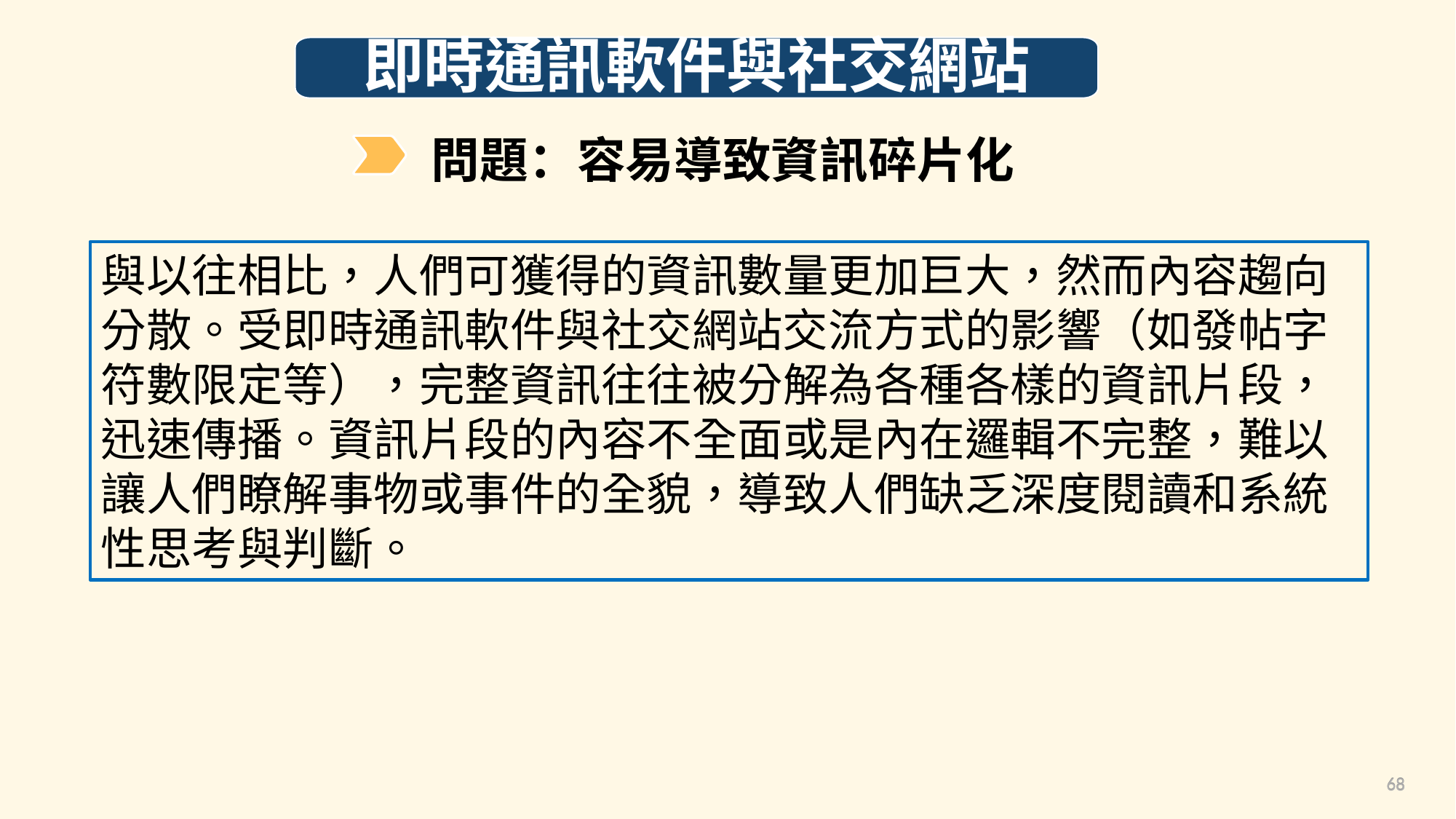

即時通訊軟件與社交網站
問題：容易導致資訊碎片化

與以往相比，人們可獲得的資訊數量更加巨大，然而內容趨向分散。受即時通訊軟件與社交網站交流方式的影響（如發帖字符數限定等），完整資訊往往被分解為各種各樣的資訊片段，迅速傳播。資訊片段的內容不全面或是內在邏輯不完整，難以讓人們瞭解事物或事件的全貌，導致人們缺乏深度閱讀和系統性思考與判斷。
68